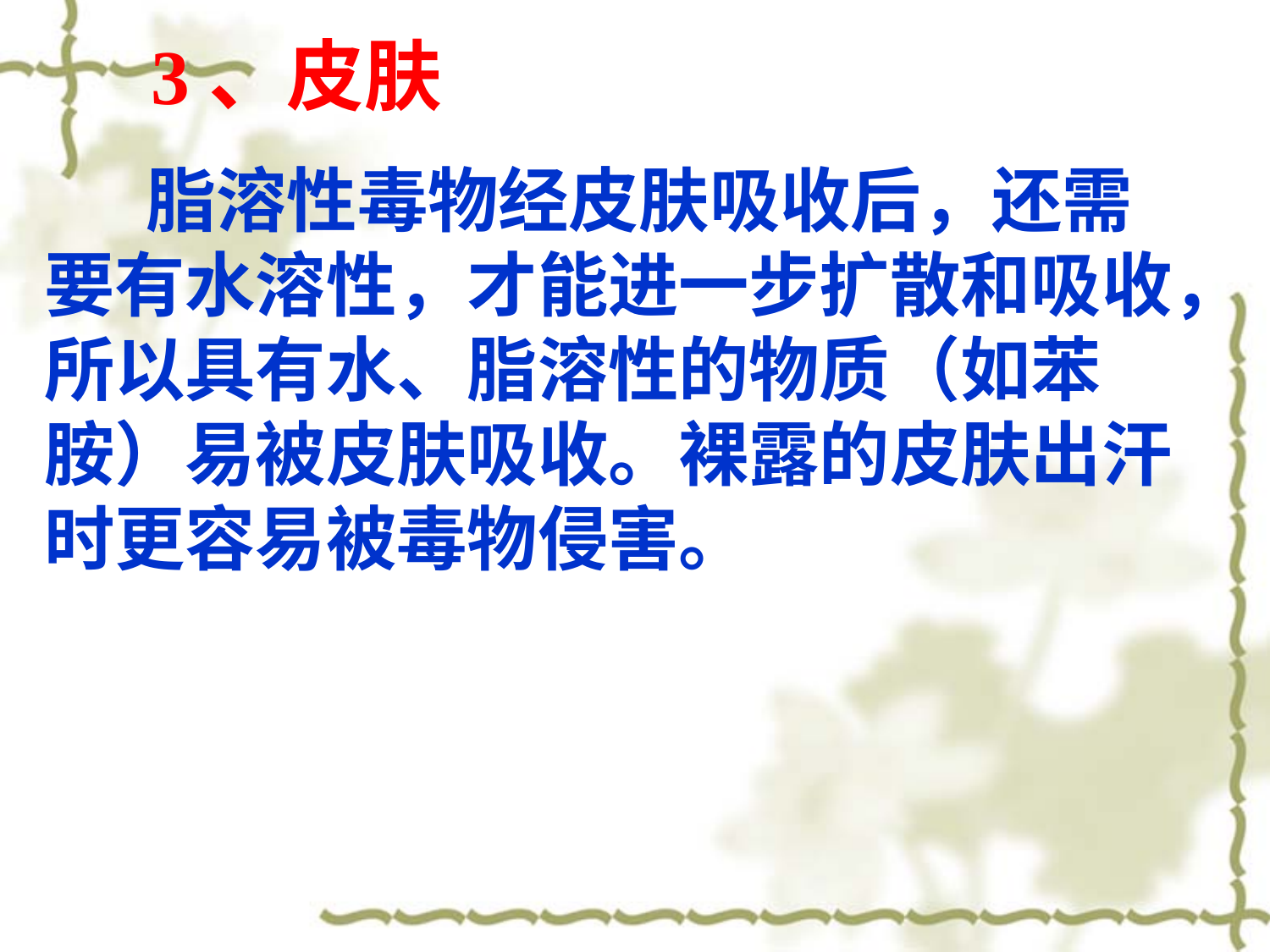

3、皮肤
      脂溶性毒物经皮肤吸收后，还需要有水溶性，才能进一步扩散和吸收，所以具有水、脂溶性的物质（如苯胺）易被皮肤吸收。裸露的皮肤出汗时更容易被毒物侵害。

54